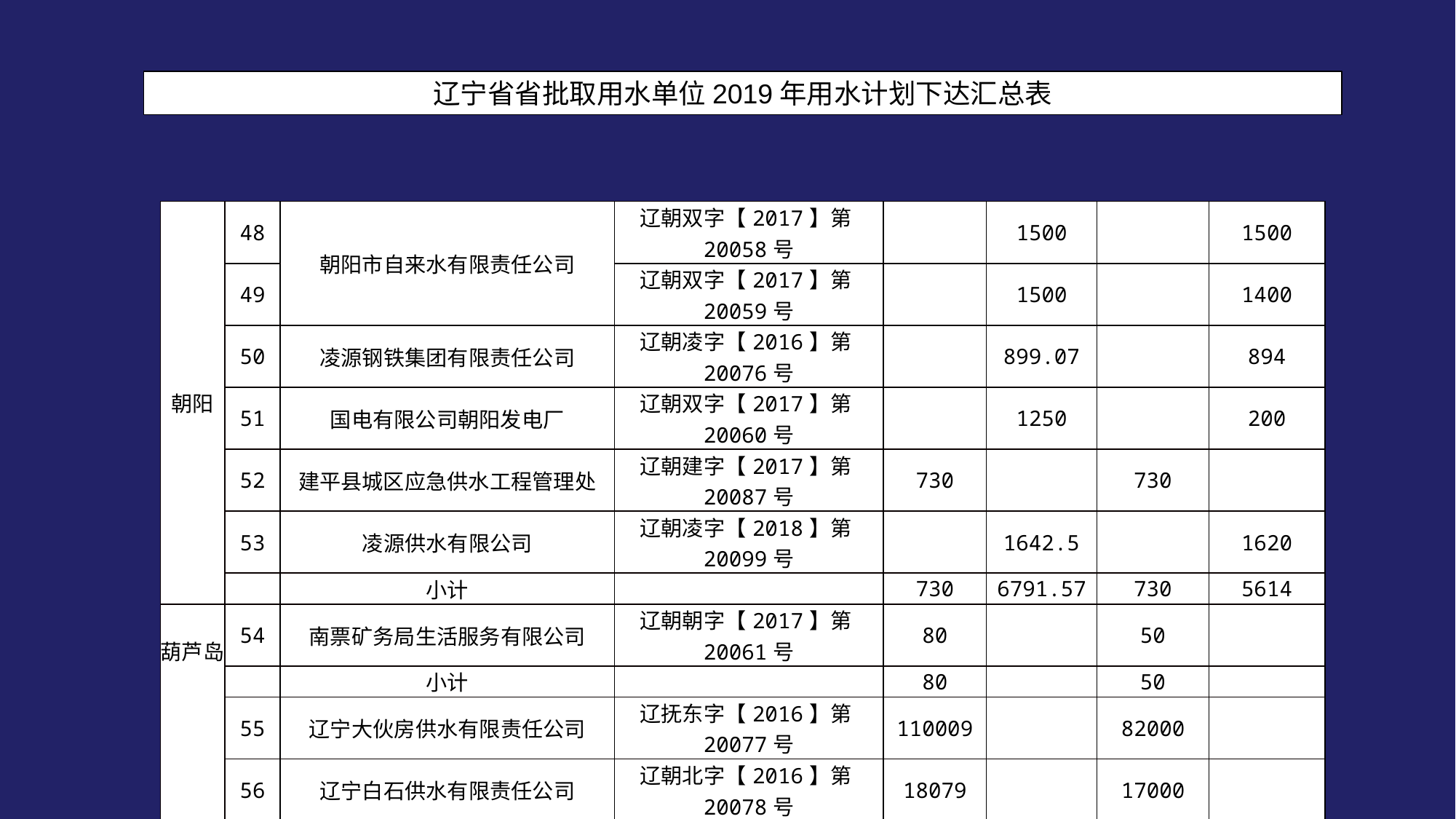

辽宁省省批取用水单位2019年用水计划下达汇总表
| 朝阳 | 48 | 朝阳市自来水有限责任公司 | 辽朝双字【2017】第20058号 |  | 1500 |  | 1500 |
| --- | --- | --- | --- | --- | --- | --- | --- |
|  | 49 |  | 辽朝双字【2017】第20059号 |  | 1500 |  | 1400 |
|  | 50 | 凌源钢铁集团有限责任公司 | 辽朝凌字【2016】第20076号 |  | 899.07 |  | 894 |
|  | 51 | 国电有限公司朝阳发电厂 | 辽朝双字【2017】第20060号 |  | 1250 |  | 200 |
|  | 52 | 建平县城区应急供水工程管理处 | 辽朝建字【2017】第20087号 | 730 |  | 730 |  |
|  | 53 | 凌源供水有限公司 | 辽朝凌字【2018】第20099号 |  | 1642.5 |  | 1620 |
|  |  | 小计 |  | 730 | 6791.57 | 730 | 5614 |
| 葫芦岛 | 54 | 南票矿务局生活服务有限公司 | 辽朝朝字【2017】第20061号 | 80 |  | 50 |  |
|  |  | 小计 |  | 80 |  | 50 |  |
| 供水集团 | 55 | 辽宁大伙房供水有限责任公司 | 辽抚东字【2016】第20077号 | 110009 |  | 82000 |  |
|  | 56 | 辽宁白石供水有限责任公司 | 辽朝北字【2016】第20078号 | 18079 |  | 17000 |  |
|  | 57 | 辽宁汤河供水有限责任公司 | 辽辽弓字【2017】第20079号 | 25931.5 |  | 15665 |  |
|  | 58 | 辽宁清河供水有限责任公司 | 辽铁清字【2017】第20080号 | 40240 |  | 35000 |  |
|  | 59 | 辽宁柴河供水有限责任公司 | 辽铁铁字【2017】第20081号 | 27750 |  | 14336 |  |
|  | 60 | 辽宁观音阁供水有限责任公司 | 辽本本字【2017】第20082号 | 52950 |  | 52950 |  |
|  | 61 | 辽宁申窝供水有限责任公司 | 辽辽弓字【2017】第20083号 | 40000 |  | 40000 |  |
|  | 62 | 辽宁石佛寺供水有限责任公司 | 辽沈沈字【2017】第20084号 | 3650 |  | 2000 |  |
|  |  | 小计 |  | 318609.5 | 0 | 258951 | 0 |
| 总计 |  |  |  | 1393024.1 | 61165.57 | 1305962.6 | 45002 |